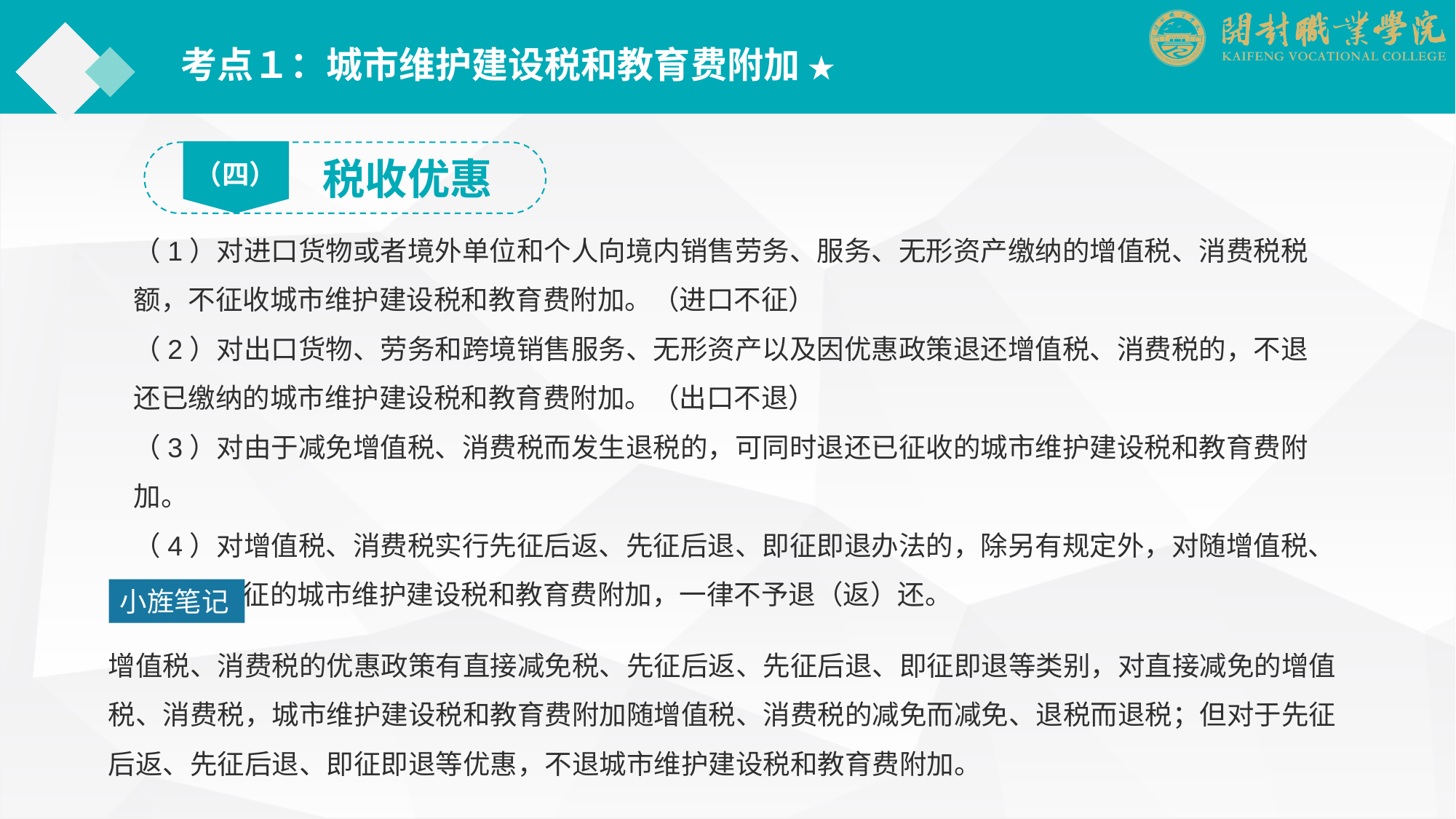

考点１：城市维护建设税和教育费附加 ★
（四）

税收优惠
（1）对进口货物或者境外单位和个人向境内销售劳务、服务、无形资产缴纳的增值税、消费税税额，不征收城市维护建设税和教育费附加。（进口不征）
（2）对出口货物、劳务和跨境销售服务、无形资产以及因优惠政策退还增值税、消费税的，不退还已缴纳的城市维护建设税和教育费附加。（出口不退）
（3）对由于减免增值税、消费税而发生退税的，可同时退还已征收的城市维护建设税和教育费附加。
（4）对增值税、消费税实行先征后返、先征后退、即征即退办法的，除另有规定外，对随增值税、消费税附征的城市维护建设税和教育费附加，一律不予退（返）还。
小旌笔记
增值税、消费税的优惠政策有直接减免税、先征后返、先征后退、即征即退等类别，对直接减免的增值税、消费税，城市维护建设税和教育费附加随增值税、消费税的减免而减免、退税而退税；但对于先征后返、先征后退、即征即退等优惠，不退城市维护建设税和教育费附加。